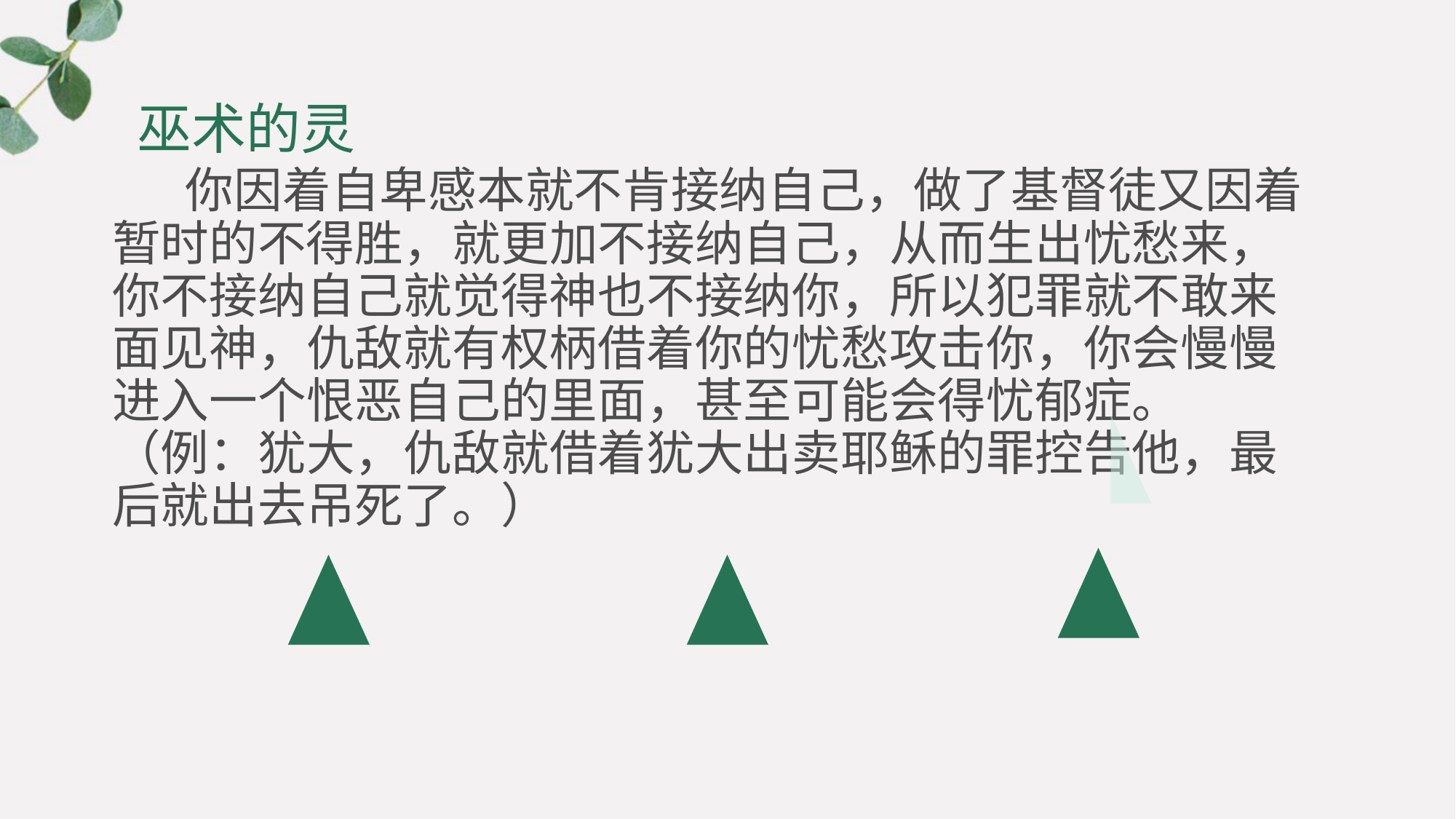

# 巫术的灵 你因着自卑感本就不肯接纳自己，做了基督徒又因着暂时的不得胜，就更加不接纳自己，从而生出忧愁来，你不接纳自己就觉得神也不接纳你，所以犯罪就不敢来面见神，仇敌就有权柄借着你的忧愁攻击你，你会慢慢进入一个恨恶自己的里面，甚至可能会得忧郁症。 （例：犹大，仇敌就借着犹大出卖耶稣的罪控告他，最后就出去吊死了。）